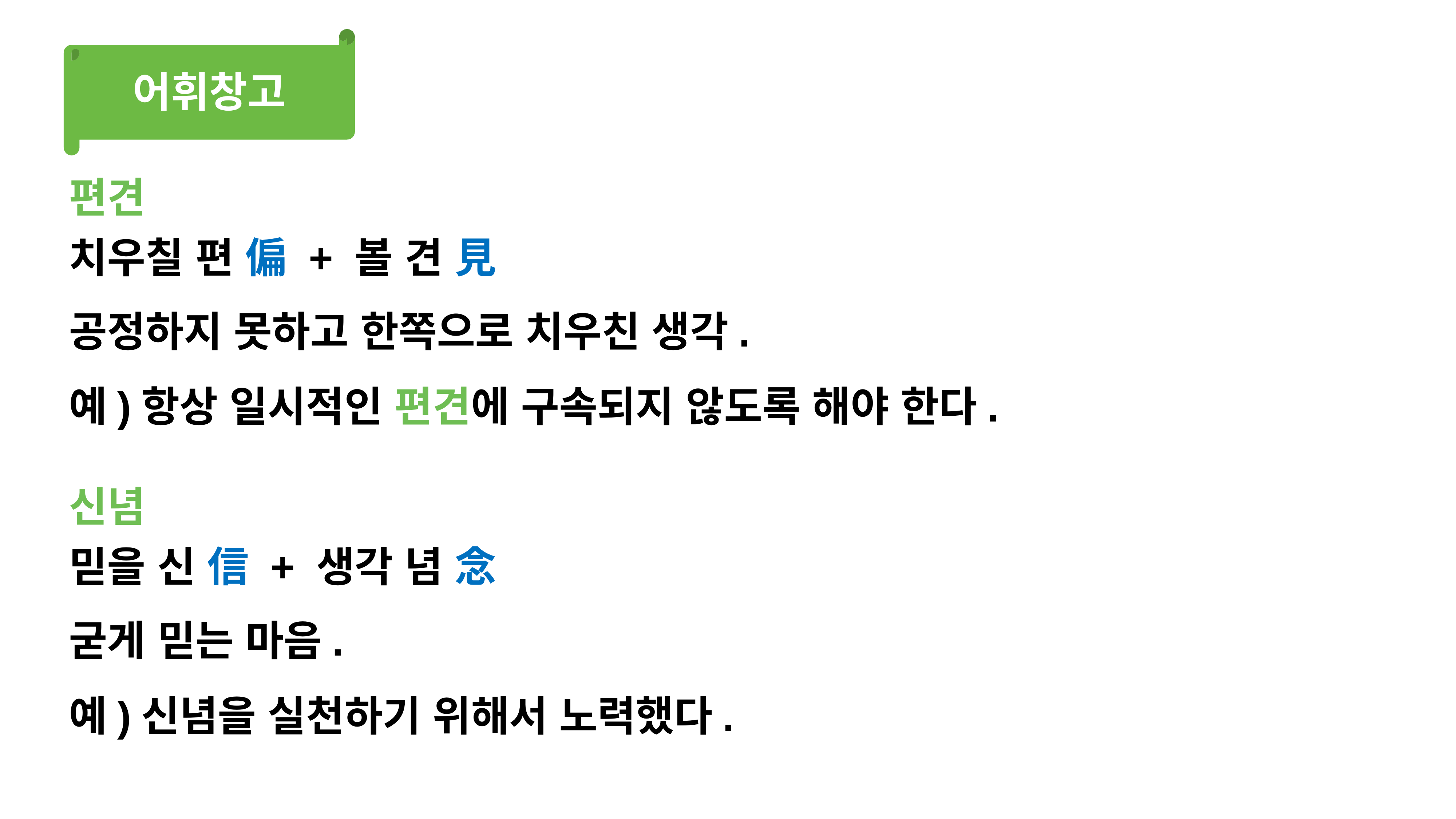

어휘창고
편견
치우칠 편 偏 + 볼 견 見
공정하지 못하고 한쪽으로 치우친 생각.
예)항상 일시적인 편견에 구속되지 않도록 해야 한다.
신념
믿을 신 信 + 생각 념 念
굳게 믿는 마음.
예)신념을 실천하기 위해서 노력했다.